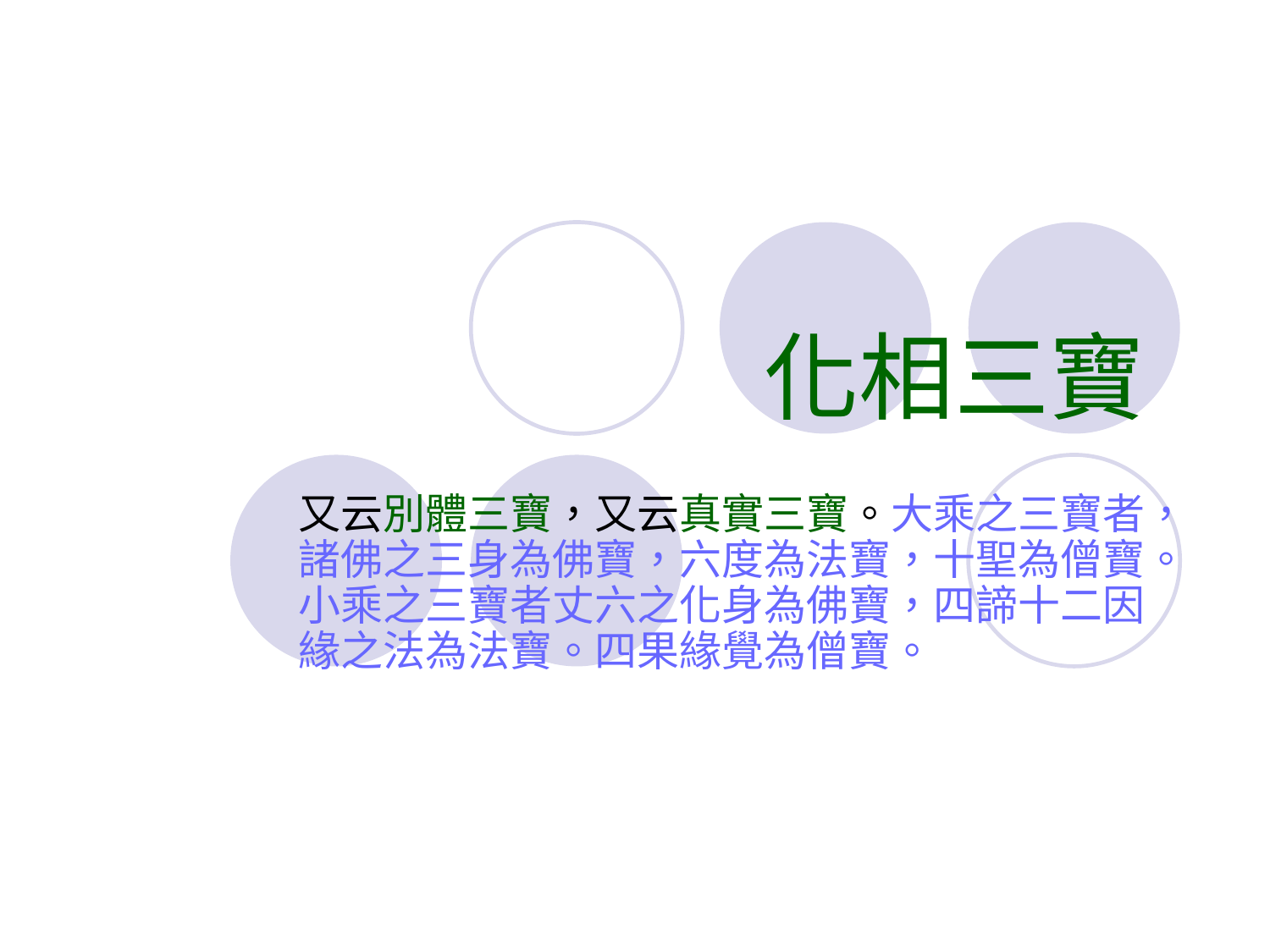

# 化相三寶
又云別體三寶，又云真實三寶。大乘之三寶者，諸佛之三身為佛寶，六度為法寶，十聖為僧寶。小乘之三寶者丈六之化身為佛寶，四諦十二因緣之法為法寶。四果緣覺為僧寶。